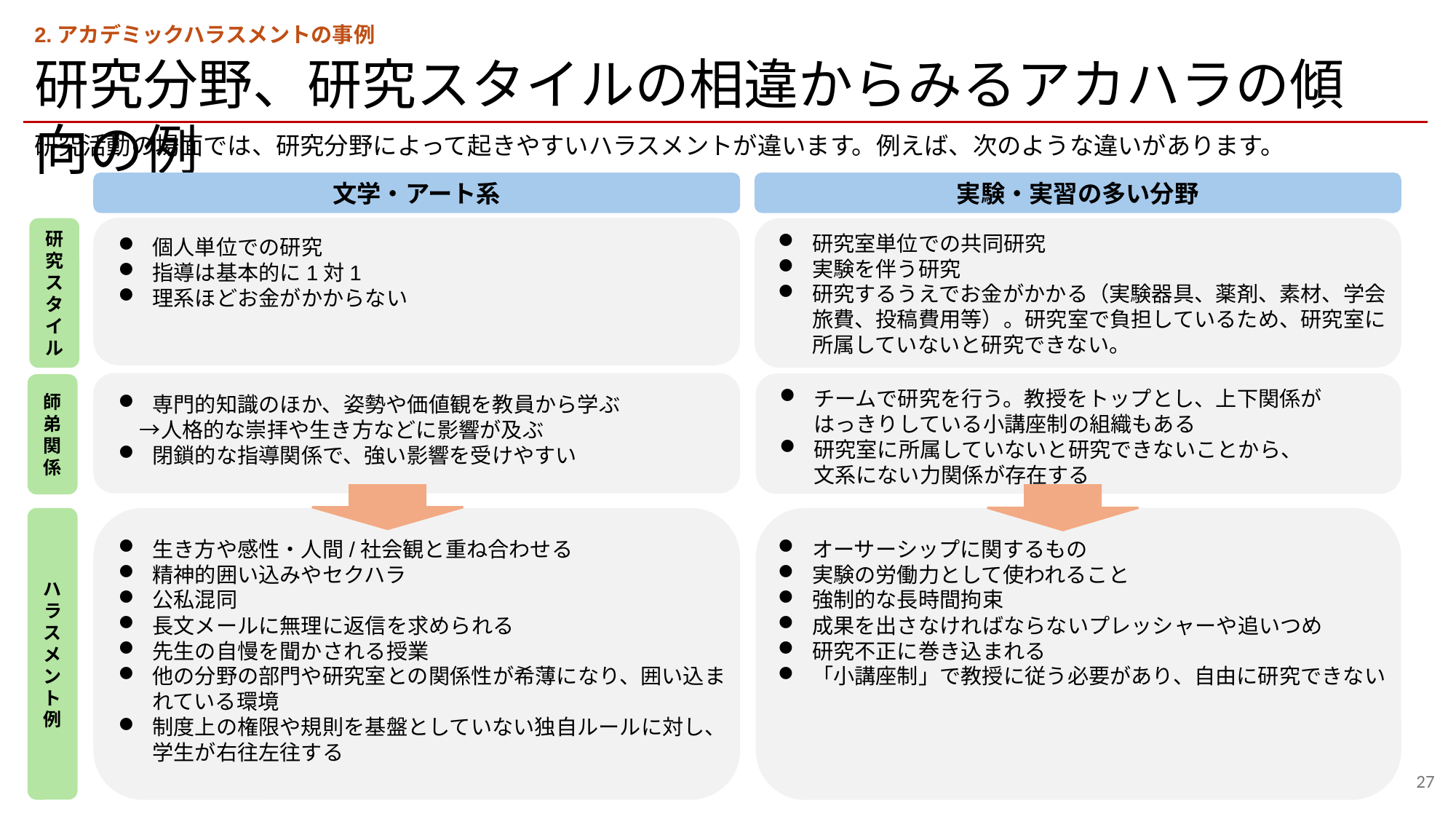

2.アカデミックハラスメントの事例
研究分野、研究スタイルの相違からみるアカハラの傾向の例
研究活動の場面では、研究分野によって起きやすいハラスメントが違います。例えば、次のような違いがあります。
文学・アート系
実験・実習の多い分野

研究スタイル
研究室単位での共同研究
実験を伴う研究
研究するうえでお金がかかる（実験器具、薬剤、素材、学会旅費、投稿費用等）。研究室で負担しているため、研究室に所属していないと研究できない。
個人単位での研究
指導は基本的に1対1
理系ほどお金がかからない

師弟関係
チームで研究を行う。教授をトップとし、上下関係が
はっきりしている小講座制の組織もある
研究室に所属していないと研究できないことから、
文系にない力関係が存在する
専門的知識のほか、姿勢や価値観を教員から学ぶ
　→人格的な崇拝や生き方などに影響が及ぶ
閉鎖的な指導関係で、強い影響を受けやすい

ハラスメント例

生き方や感性・人間/社会観と重ね合わせる
精神的囲い込みやセクハラ
公私混同
長文メールに無理に返信を求められる
先生の自慢を聞かされる授業
他の分野の部門や研究室との関係性が希薄になり、囲い込まれている環境
制度上の権限や規則を基盤としていない独自ルールに対し、学生が右往左往する
オーサーシップに関するもの
実験の労働力として使われること
強制的な長時間拘束
成果を出さなければならないプレッシャーや追いつめ
研究不正に巻き込まれる
「小講座制」で教授に従う必要があり、自由に研究できない
27